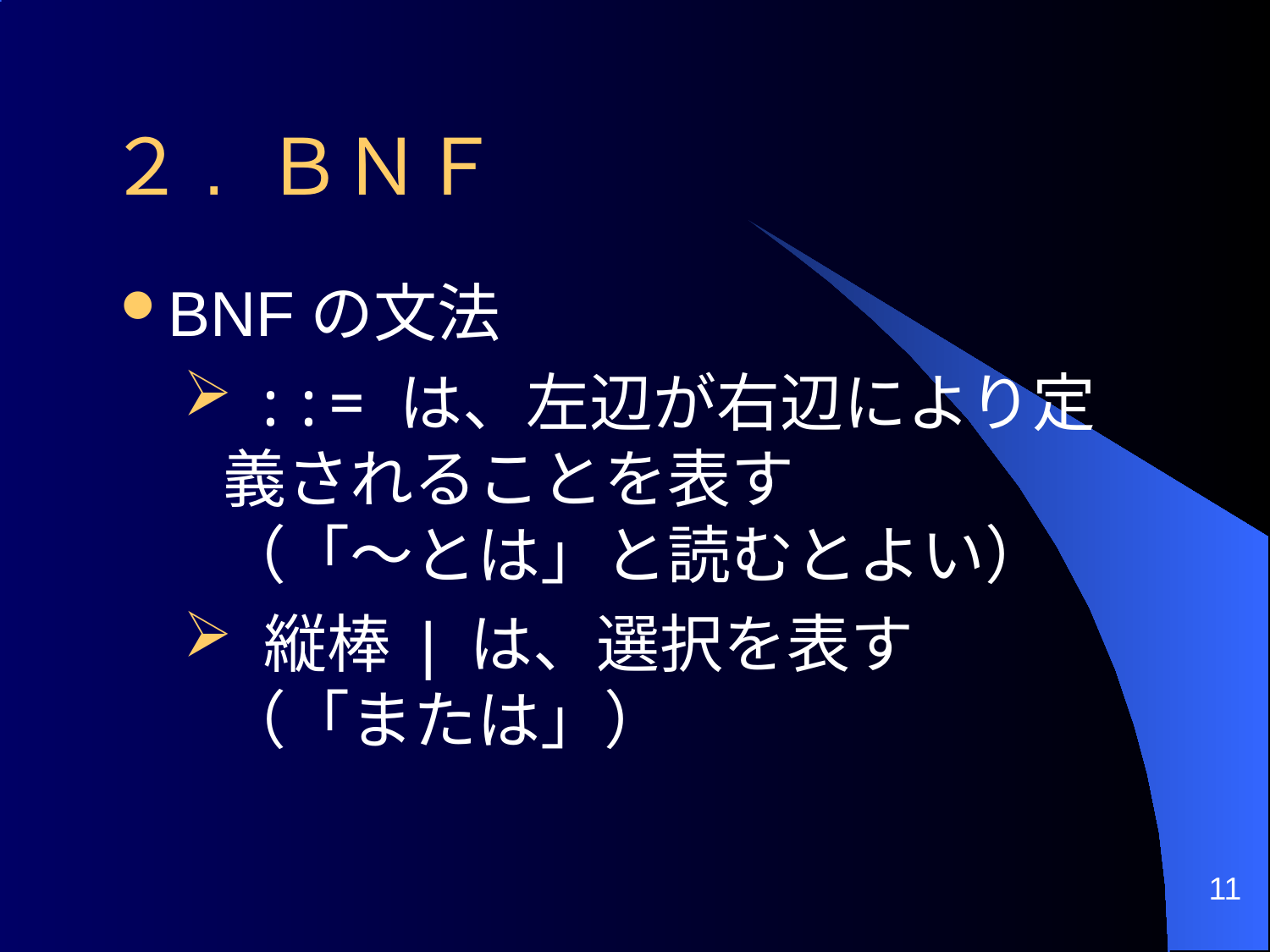

# ２. ＢＮＦ
BNFの文法
 ::= は、左辺が右辺により定義されることを表す
（「～とは」と読むとよい）
 縦棒 | は、選択を表す
（「または」）
11